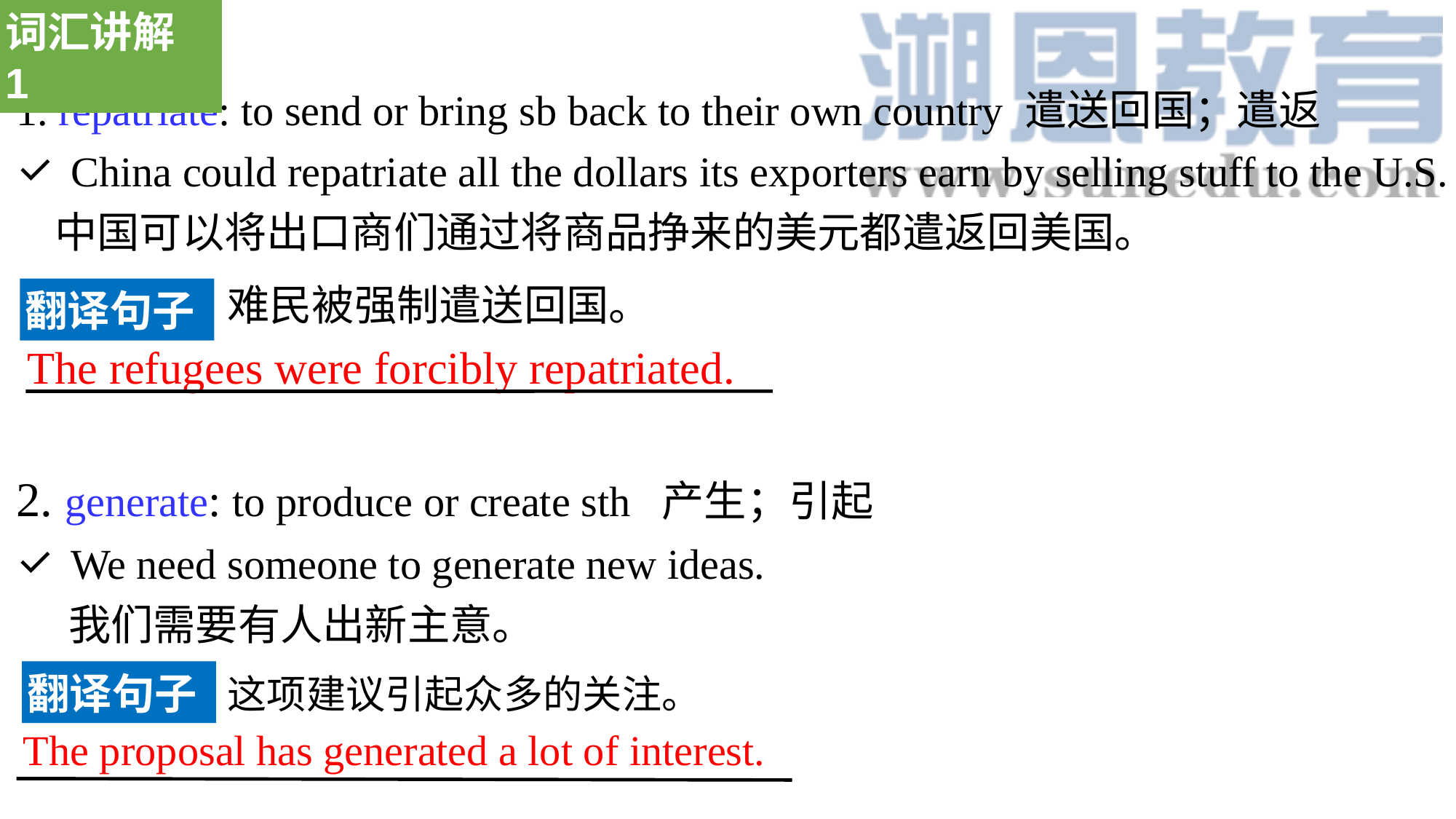

词汇讲解 1
1. repatriate: to send or bring sb back to their own country 遣送回国；遣返
China could repatriate all the dollars its exporters earn by selling stuff to the U.S.
   中国可以将出口商们通过将商品挣来的美元都遣返回美国。

2. generate: to produce or create sth  产生；引起
We need someone to generate new ideas.
    我们需要有人出新主意。
难民被强制遣送回国。
翻译句子
The refugees were forcibly repatriated.

翻译句子
这项建议引起众多的关注。
 The proposal has generated a lot of interest.